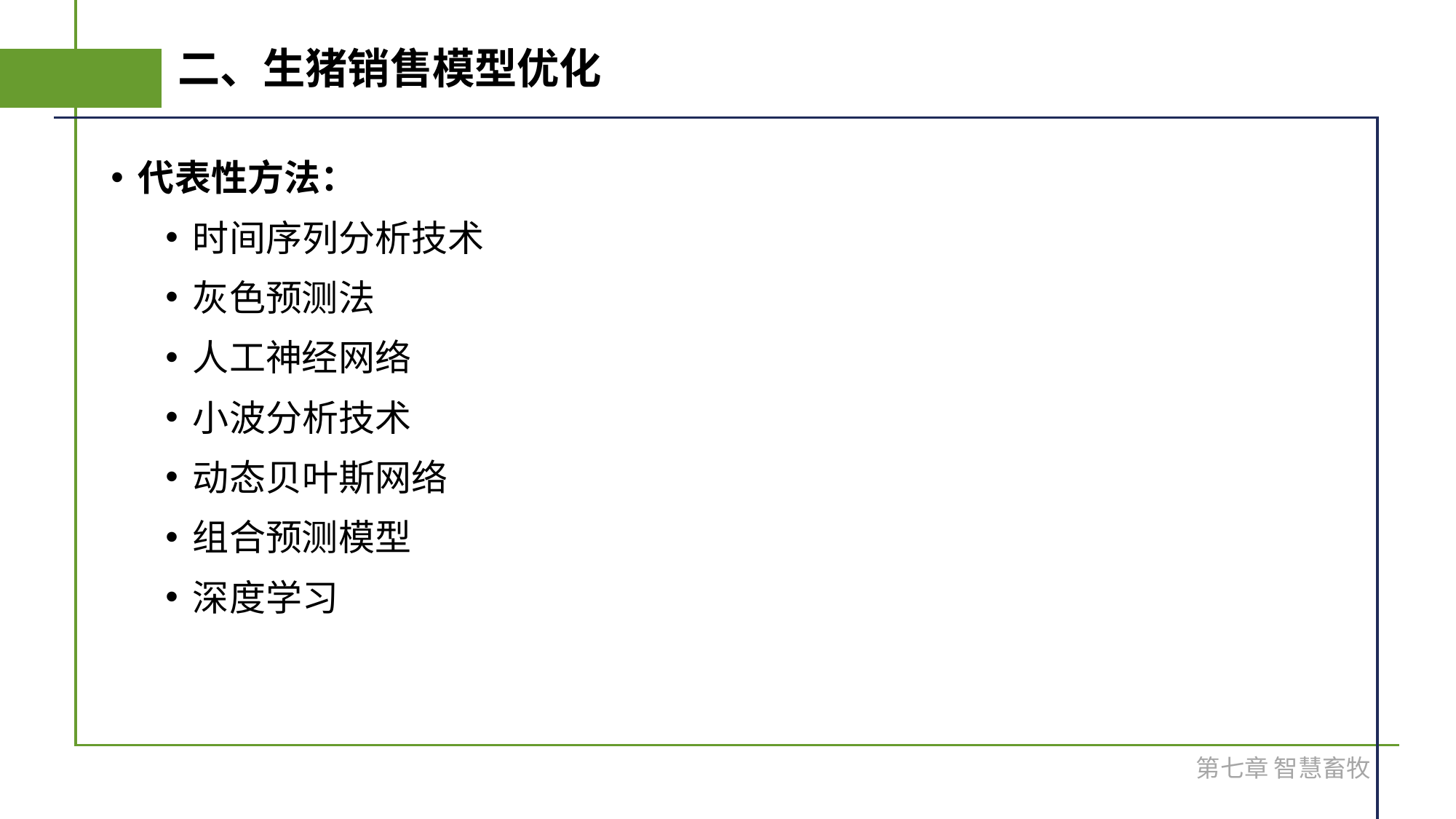

# 二、生猪销售模型优化
代表性方法：
时间序列分析技术
灰色预测法
人工神经网络
小波分析技术
动态贝叶斯网络
组合预测模型
深度学习
第七章 智慧畜牧